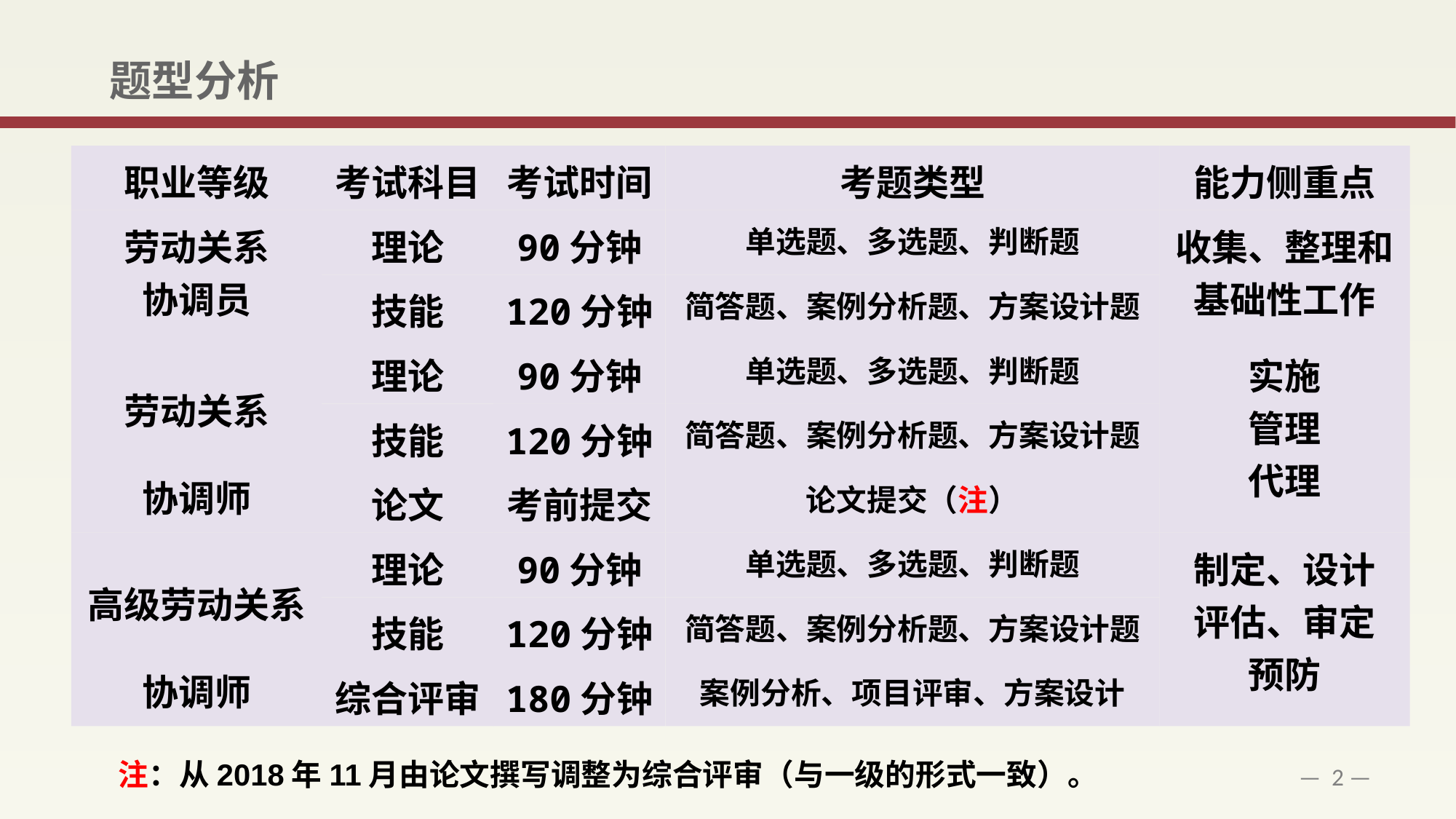

题型分析
职业等级
考试科目
考试时间
考题类型
能力侧重点
劳动关系
协调员
理论
90分钟
单选题、多选题、判断题
收集、整理和
基础性工作
技能
120分钟
简答题、案例分析题、方案设计题
劳动关系
协调师
理论
实施
管理
代理
90分钟
单选题、多选题、判断题
技能
120分钟
简答题、案例分析题、方案设计题
论文
考前提交
论文提交（注）
高级劳动关系
协调师
理论
90分钟
单选题、多选题、判断题
制定、设计
评估、审定
预防
技能
120分钟
简答题、案例分析题、方案设计题
综合评审
180分钟
案例分析、项目评审、方案设计
注：从2018年11月由论文撰写调整为综合评审（与一级的形式一致）。